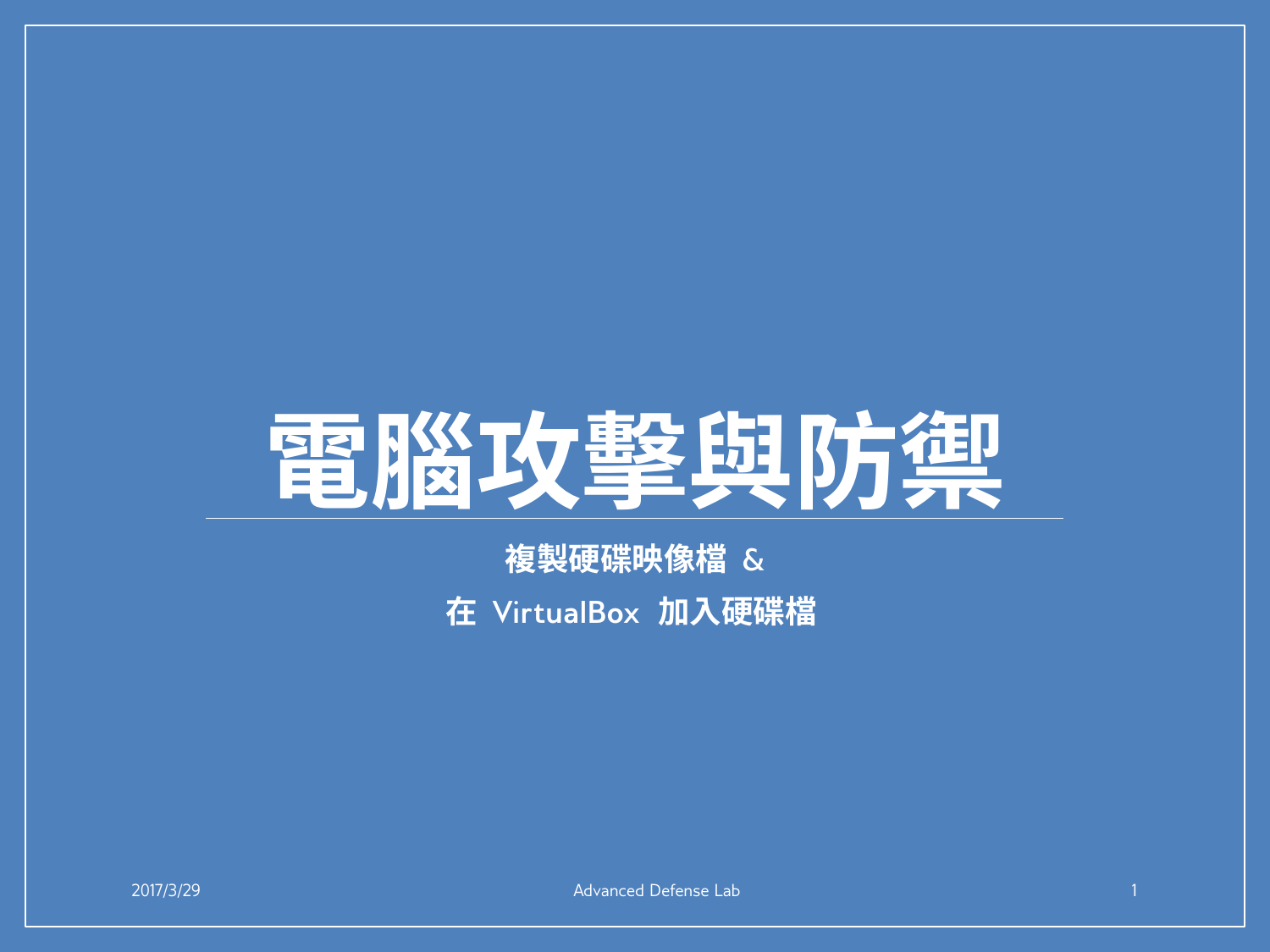

# 電腦攻擊與防禦
複製硬碟映像檔 &
在 VirtualBox 加入硬碟檔

2017/3/29
Advanced Defense Lab
1